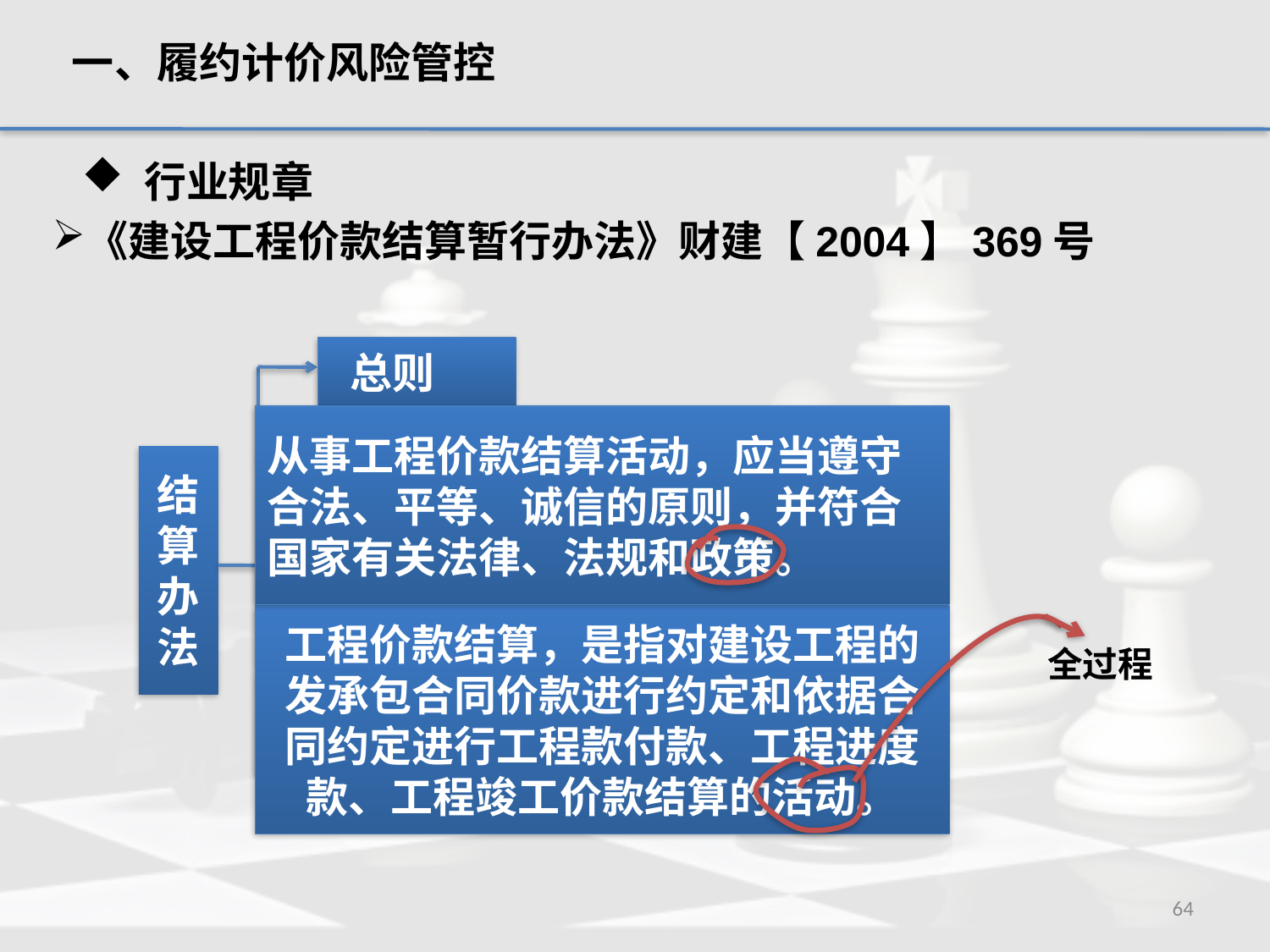

一、履约计价风险管控
 行业规章
《建设工程价款结算暂行办法》财建【2004】369号
 总则
从事工程价款结算活动，应当遵守合法、平等、诚信的原则，并符合国家有关法律、法规和政策。
工程合同价款的约定与调整
结算办法
 工程价款结算

 工程价款结算纠纷处理
工程价款结算，是指对建设工程的发承包合同价款进行约定和依据合同约定进行工程款付款、工程进度款、工程竣工价款结算的活动。
全过程
 工程价款结算管理
 附则

64